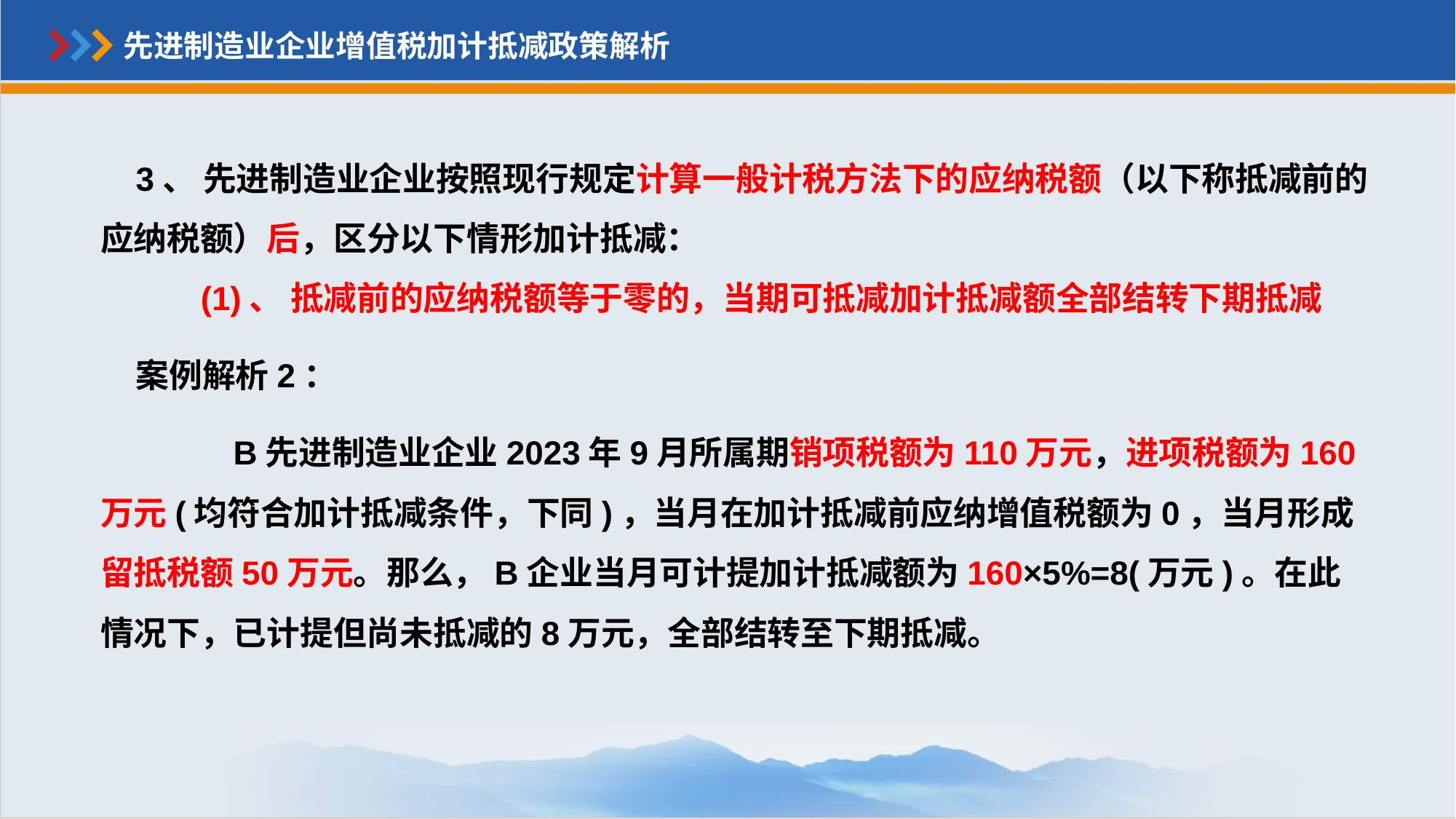

先进制造业企业增值税加计抵减政策解析

3、 先进制造业企业按照现行规定计算一般计税方法下的应纳税额（以下称抵减前的应纳税额）后，区分以下情形加计抵减：
       (1)、 抵减前的应纳税额等于零的，当期可抵减加计抵减额全部结转下期抵减
案例解析2：
　　   B先进制造业企业2023年9月所属期销项税额为110万元，进项税额为160万元(均符合加计抵减条件，下同)，当月在加计抵减前应纳增值税额为0，当月形成留抵税额50万元。那么，B企业当月可计提加计抵减额为160×5%=8(万元)。在此情况下，已计提但尚未抵减的8万元，全部结转至下期抵减。